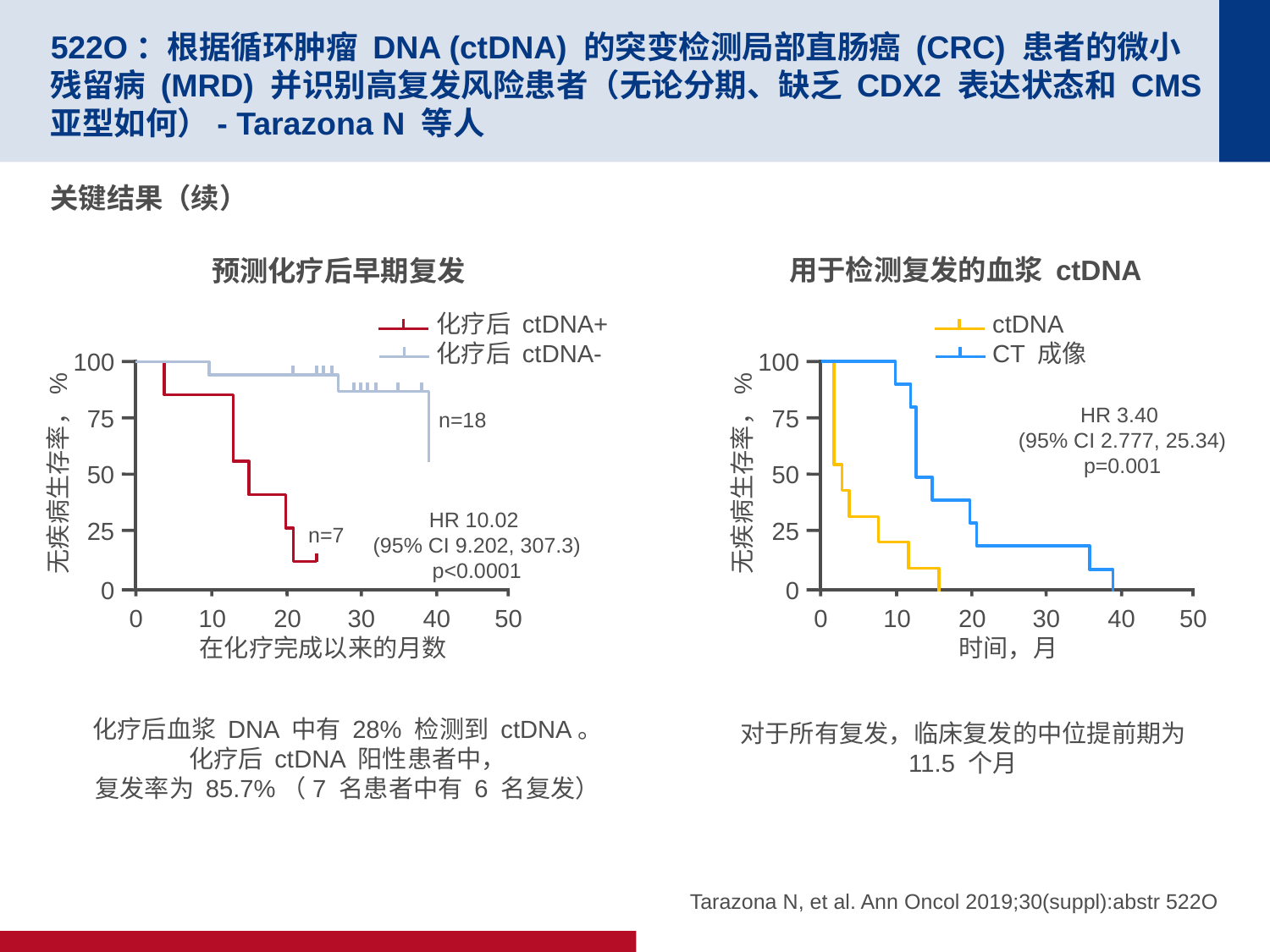

# 522O：根据循环肿瘤 DNA (ctDNA) 的突变检测局部直肠癌 (CRC) 患者的微小残留病 (MRD) 并识别高复发风险患者（无论分期、缺乏 CDX2 表达状态和 CMS 亚型如何）- Tarazona N 等人
关键结果（续）

用于检测复发的血浆 ctDNA
预测化疗后早期复发
化疗后 ctDNA+
化疗后 ctDNA-
ctDNA
CT 成像
100

75

50
无疾病生存率，%

25

0

0

10
20
30
40
50
在化疗完成以来的月数
100

75

50
无疾病生存率，%

25

0

50
10
20
30
40
0

时间，月

HR 3.40
(95% CI 2.777, 25.34)
p=0.001
n=18
HR 10.02
(95% CI 9.202, 307.3)
p<0.0001
n=7
化疗后血浆 DNA 中有 28% 检测到 ctDNA。
化疗后 ctDNA 阳性患者中，
复发率为 85.7%（7 名患者中有 6 名复发）
对于所有复发，临床复发的中位提前期为 11.5 个月
Tarazona N, et al. Ann Oncol 2019;30(suppl):abstr 522O